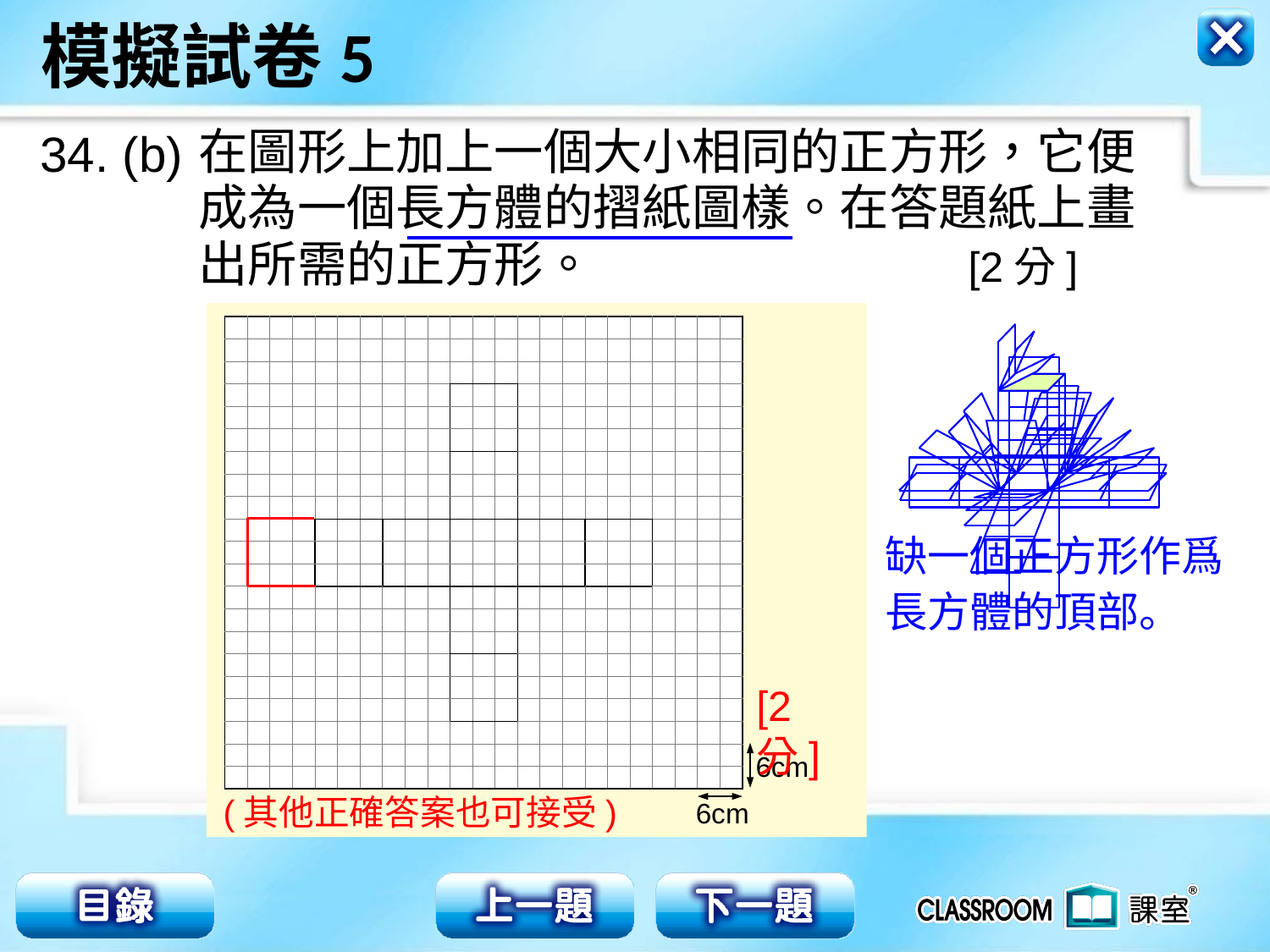

34. (b)
在圖形上加上一個大小相同的正方形，它便
成為一個長方體的摺紙圖樣。在答題紙上畫出所需的正方形。                                 [2分]

|  |  |  |  |  |  |  |  |  |  |  |  |  |  |  |  |  |  |  |  |  |  |  |
| --- | --- | --- | --- | --- | --- | --- | --- | --- | --- | --- | --- | --- | --- | --- | --- | --- | --- | --- | --- | --- | --- | --- |
|  |  |  |  |  |  |  |  |  |  |  |  |  |  |  |  |  |  |  |  |  |  |  |
|  |  |  |  |  |  |  |  |  |  |  |  |  |  |  |  |  |  |  |  |  |  |  |
|  |  |  |  |  |  |  |  |  |  |  |  |  |  |  |  |  |  |  |  |  |  |  |
|  |  |  |  |  |  |  |  |  |  |  |  |  |  |  |  |  |  |  |  |  |  |  |
|  |  |  |  |  |  |  |  |  |  |  |  |  |  |  |  |  |  |  |  |  |  |  |
|  |  |  |  |  |  |  |  |  |  |  |  |  |  |  |  |  |  |  |  |  |  |  |
|  |  |  |  |  |  |  |  |  |  |  |  |  |  |  |  |  |  |  |  |  |  |  |
|  |  |  |  |  |  |  |  |  |  |  |  |  |  |  |  |  |  |  |  |  |  |  |
|  |  |  |  |  |  |  |  |  |  |  |  |  |  |  |  |  |  |  |  |  |  |  |
|  |  |  |  |  |  |  |  |  |  |  |  |  |  |  |  |  |  |  |  |  |  |  |
|  |  |  |  |  |  |  |  |  |  |  |  |  |  |  |  |  |  |  |  |  |  |  |
|  |  |  |  |  |  |  |  |  |  |  |  |  |  |  |  |  |  |  |  |  |  |  |
|  |  |  |  |  |  |  |  |  |  |  |  |  |  |  |  |  |  |  |  |  |  |  |
|  |  |  |  |  |  |  |  |  |  |  |  |  |  |  |  |  |  |  |  |  |  |  |
|  |  |  |  |  |  |  |  |  |  |  |  |  |  |  |  |  |  |  |  |  |  |  |
|  |  |  |  |  |  |  |  |  |  |  |  |  |  |  |  |  |  |  |  |  |  |  |
|  |  |  |  |  |  |  |  |  |  |  |  |  |  |  |  |  |  |  |  |  |  |  |
|  |  |  |  |  |  |  |  |  |  |  |  |  |  |  |  |  |  |  |  |  |  |  |
|  |  |  |  |  |  |  |  |  |  |  |  |  |  |  |  |  |  |  |  |  |  |  |
|  |  |  |  |  |  |  |  |  |  |  |  |  |  |  |  |  |  |  |  |  |  |  |

缺一個正方形作爲長方體的頂部。

[2分]
6cm
(其他正確答案也可接受)
6cm